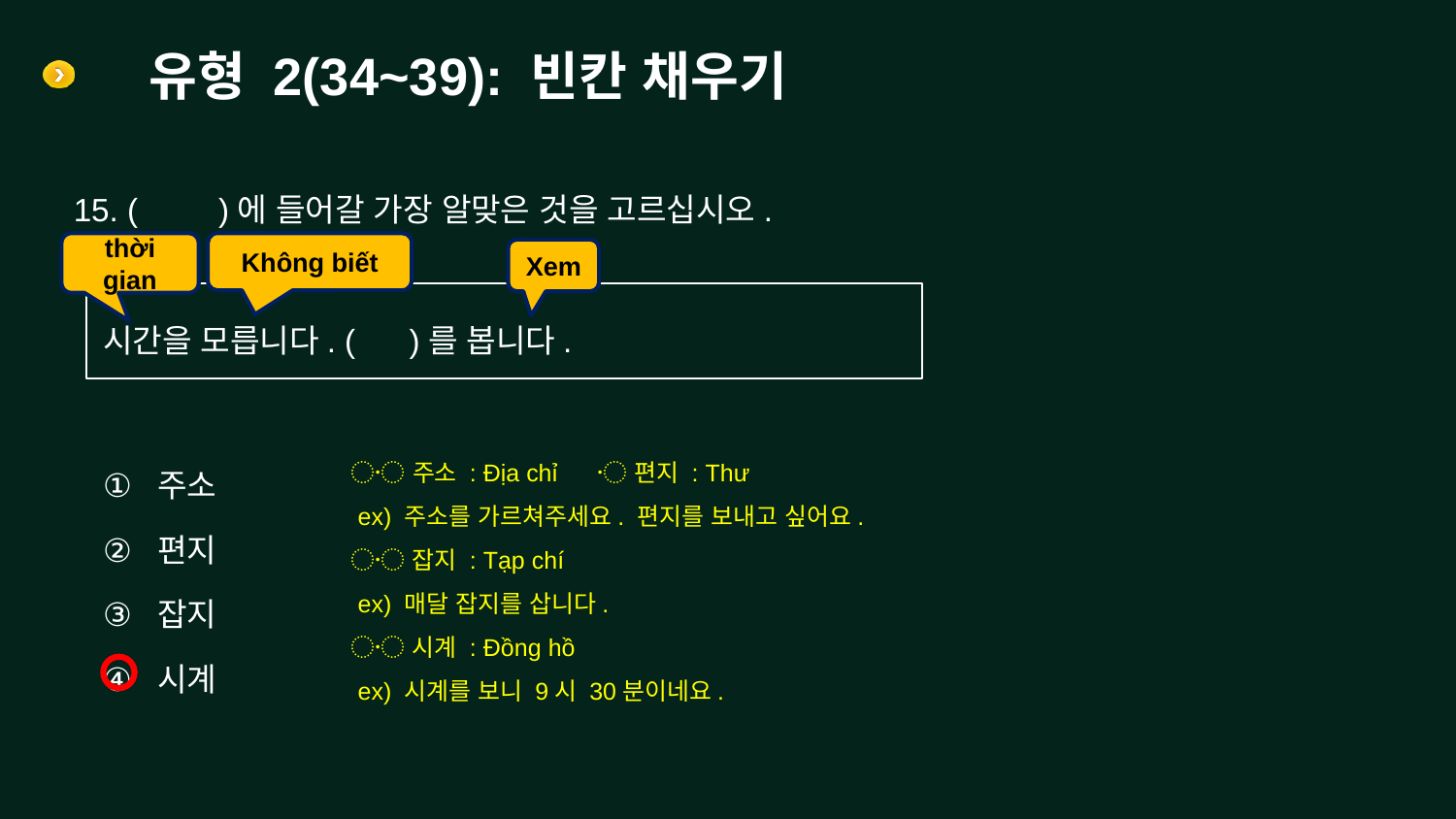

# 유형 2(34~39): 빈칸 채우기
15. (         )에 들어갈 가장 알맞은 것을 고르십시오.
thời gian
Không biết
Xem
시간을 모릅니다. (      )를 봅니다.
주소
편지
잡지
시계
〮 주소 : Địa chỉ     〮 편지 : Thư
 ex) 주소를 가르쳐주세요. 편지를 보내고 싶어요.
〮 잡지 : Tạp chí
 ex) 매달 잡지를 삽니다.
〮 시계 : Đồng hồ
 ex) 시계를 보니 9시 30분이네요.